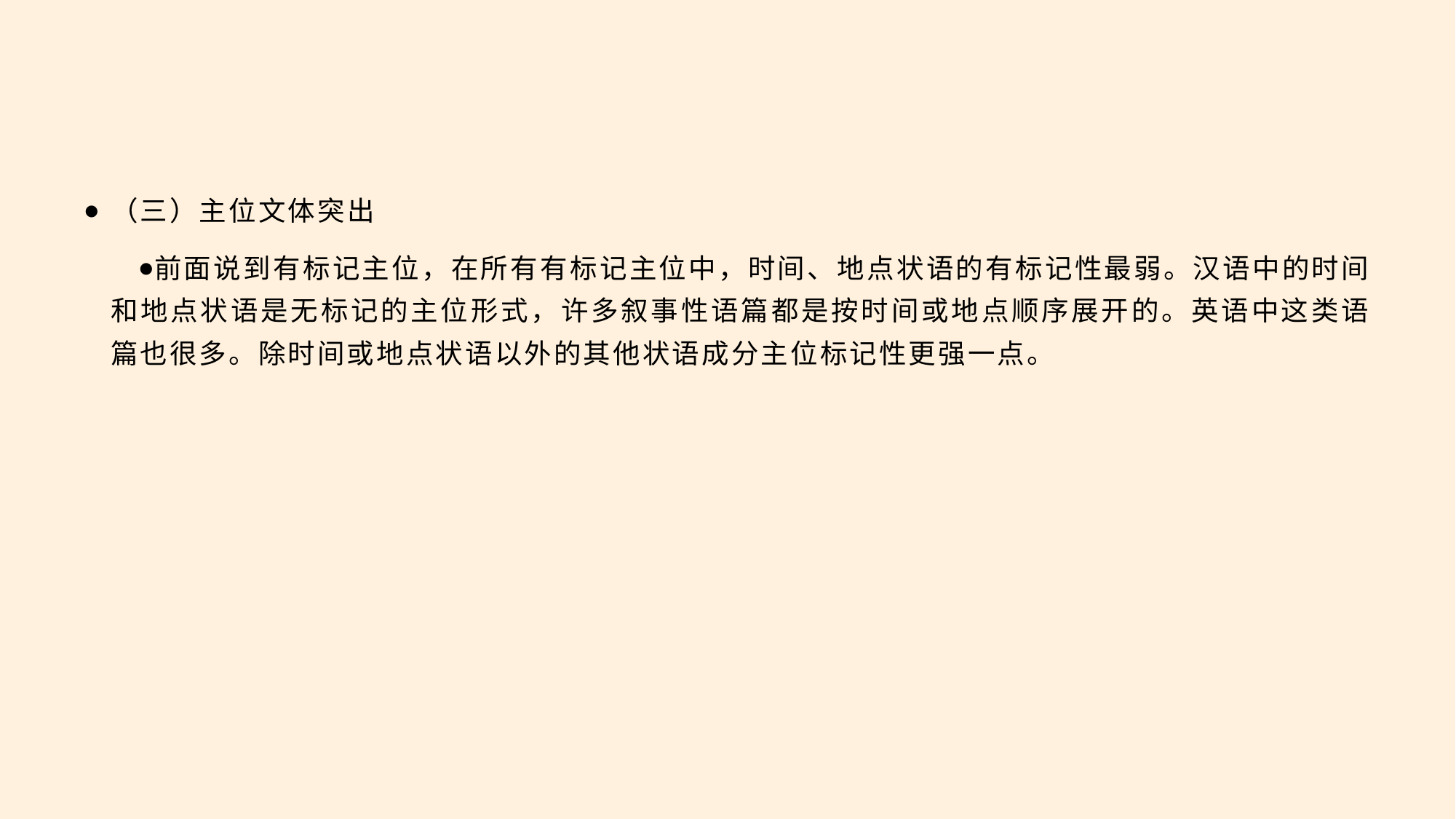

#
（三）主位文体突出
前面说到有标记主位，在所有有标记主位中，时间、地点状语的有标记性最弱。汉语中的时间和地点状语是无标记的主位形式，许多叙事性语篇都是按时间或地点顺序展开的。英语中这类语篇也很多。除时间或地点状语以外的其他状语成分主位标记性更强一点。